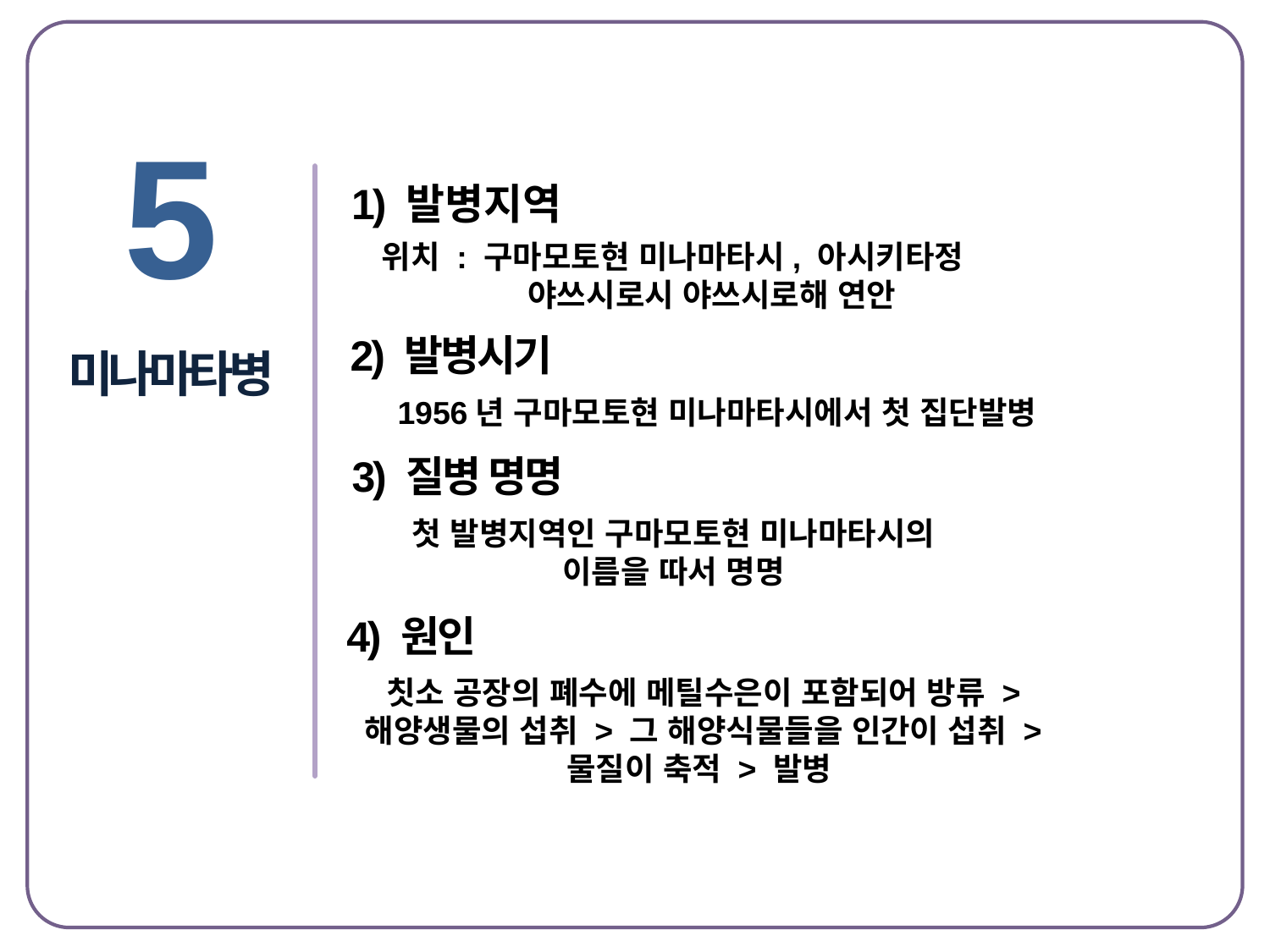

5
1) 발병지역
위치 : 구마모토현 미나마타시, 아시키타정
        야쓰시로시 야쓰시로해 연안

미나마타병
2) 발병시기
1956년 구마모토현 미나마타시에서 첫 집단발병
3) 질병 명명
첫 발병지역인 구마모토현 미나마타시의 이름을 따서 명명
4) 원인
칫소 공장의 폐수에 메틸수은이 포함되어 방류 >
해양생물의 섭취 > 그 해양식물들을 인간이 섭취 > 물질이 축적 > 발병